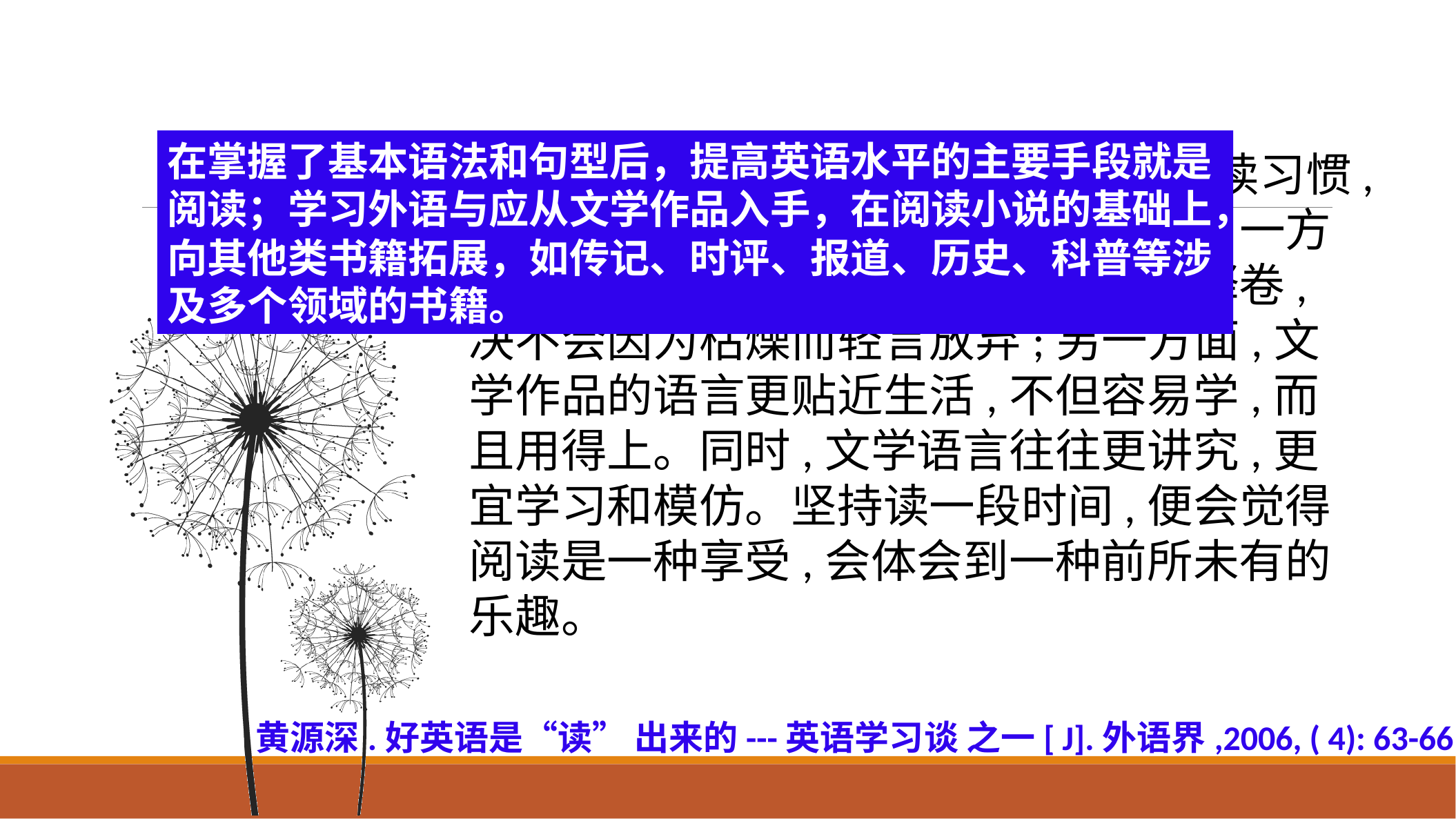

在掌握了基本语法和句型后，提高英语水平的主要手段就是阅读；学习外语与应从文学作品入手，在阅读小说的基础上，向其他类书籍拓展，如传记、时评、报道、历史、科普等涉及多个领域的书籍。
应该阅读什么呢? 要是还没有养成阅读习惯,我建议先看些小说,尤其是侦探小说。一方面,小说扣人心弦的情节会让你手不释卷,决不会因为枯燥而轻言放弃;另一方面,文学作品的语言更贴近生活,不但容易学,而且用得上。同时,文学语言往往更讲究,更宜学习和模仿。坚持读一段时间,便会觉得阅读是一种享受,会体会到一种前所未有的乐趣。
黄源深.好英语是“读” 出来的---英语学习谈 之一[ J].外语界,2006, ( 4): 63-66